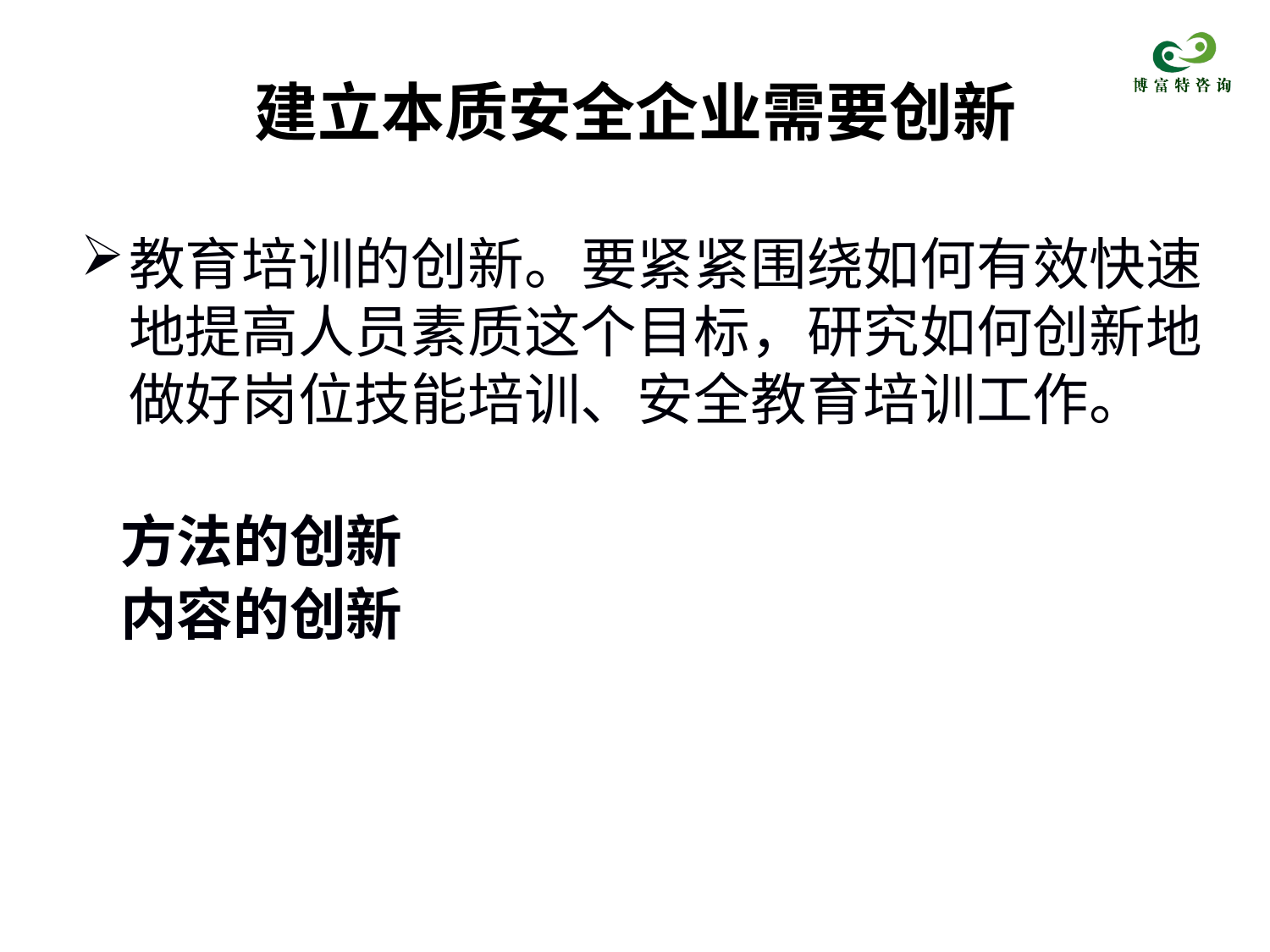

# 建立本质安全企业需要创新
教育培训的创新。要紧紧围绕如何有效快速地提高人员素质这个目标，研究如何创新地做好岗位技能培训、安全教育培训工作。
  方法的创新
  内容的创新